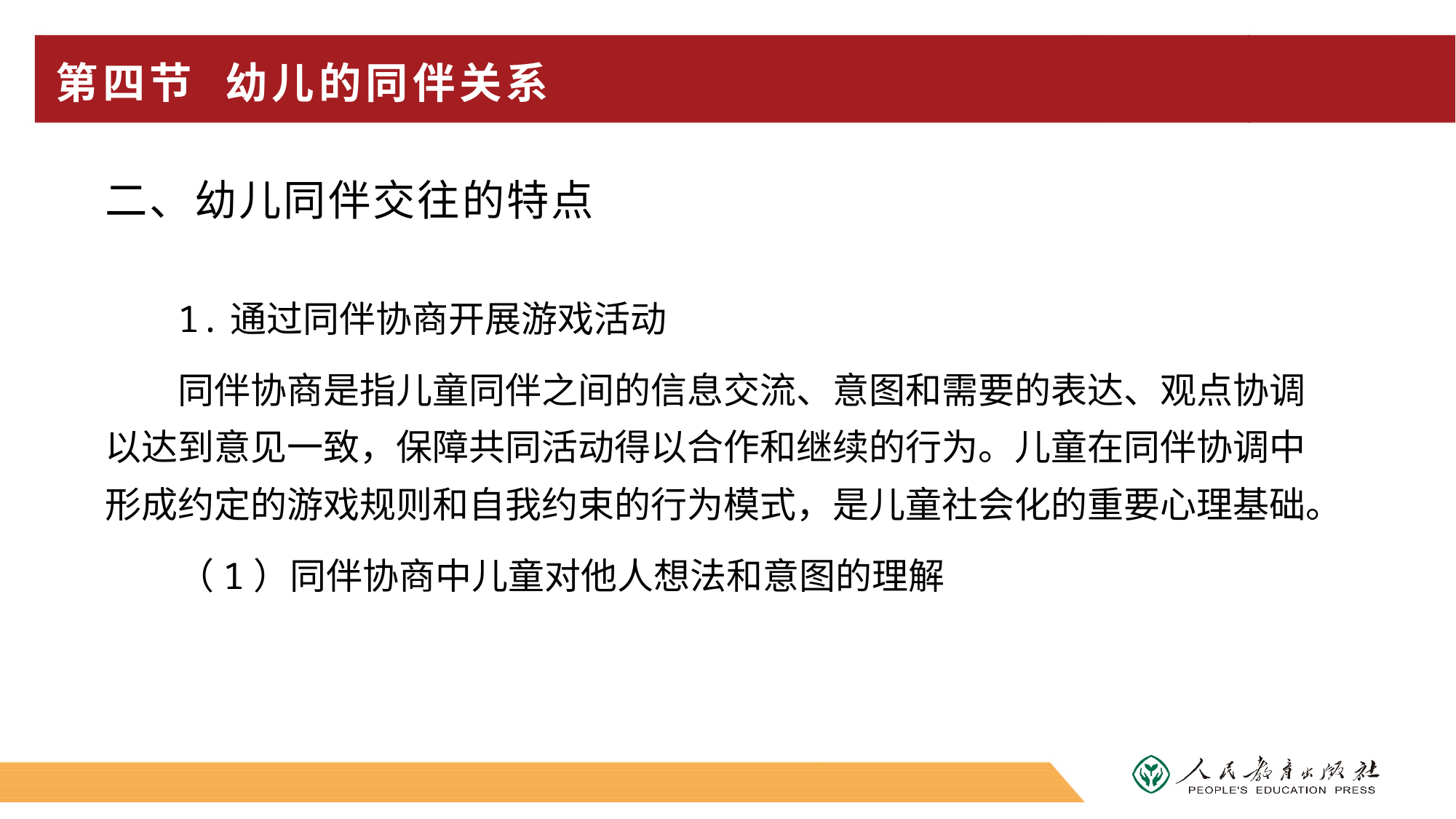

# 第四节  幼儿的同伴关系
二、幼儿同伴交往的特点
1.通过同伴协商开展游戏活动
同伴协商是指儿童同伴之间的信息交流、意图和需要的表达、观点协调以达到意见一致，保障共同活动得以合作和继续的行为。儿童在同伴协调中形成约定的游戏规则和自我约束的行为模式，是儿童社会化的重要心理基础。
（1）同伴协商中儿童对他人想法和意图的理解